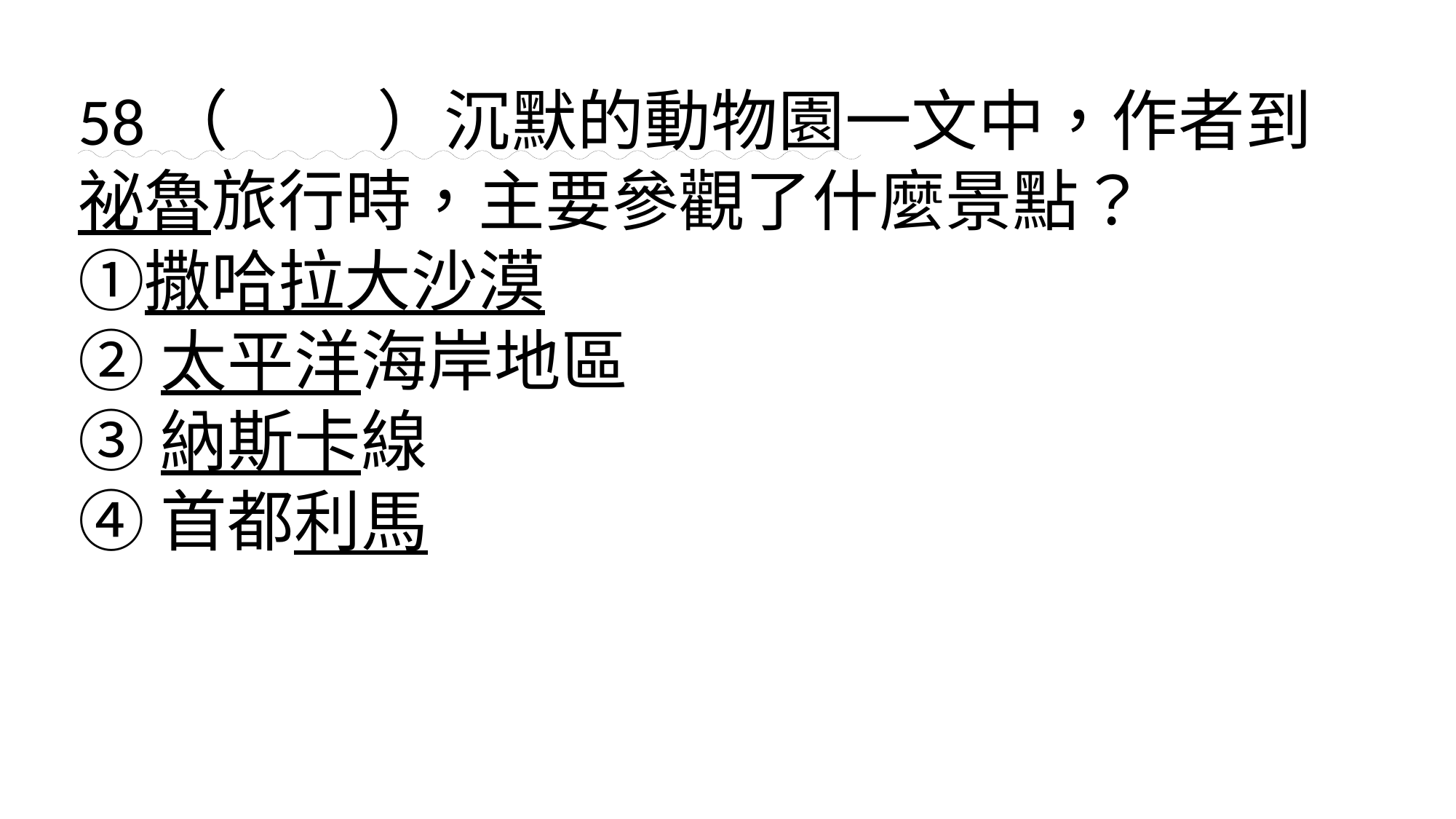

58（          ）沉默的動物園一文中，作者到祕魯旅行時，主要參觀了什麼景點？　
①撒哈拉大沙漠
②太平洋海岸地區
③納斯卡線
④首都利馬